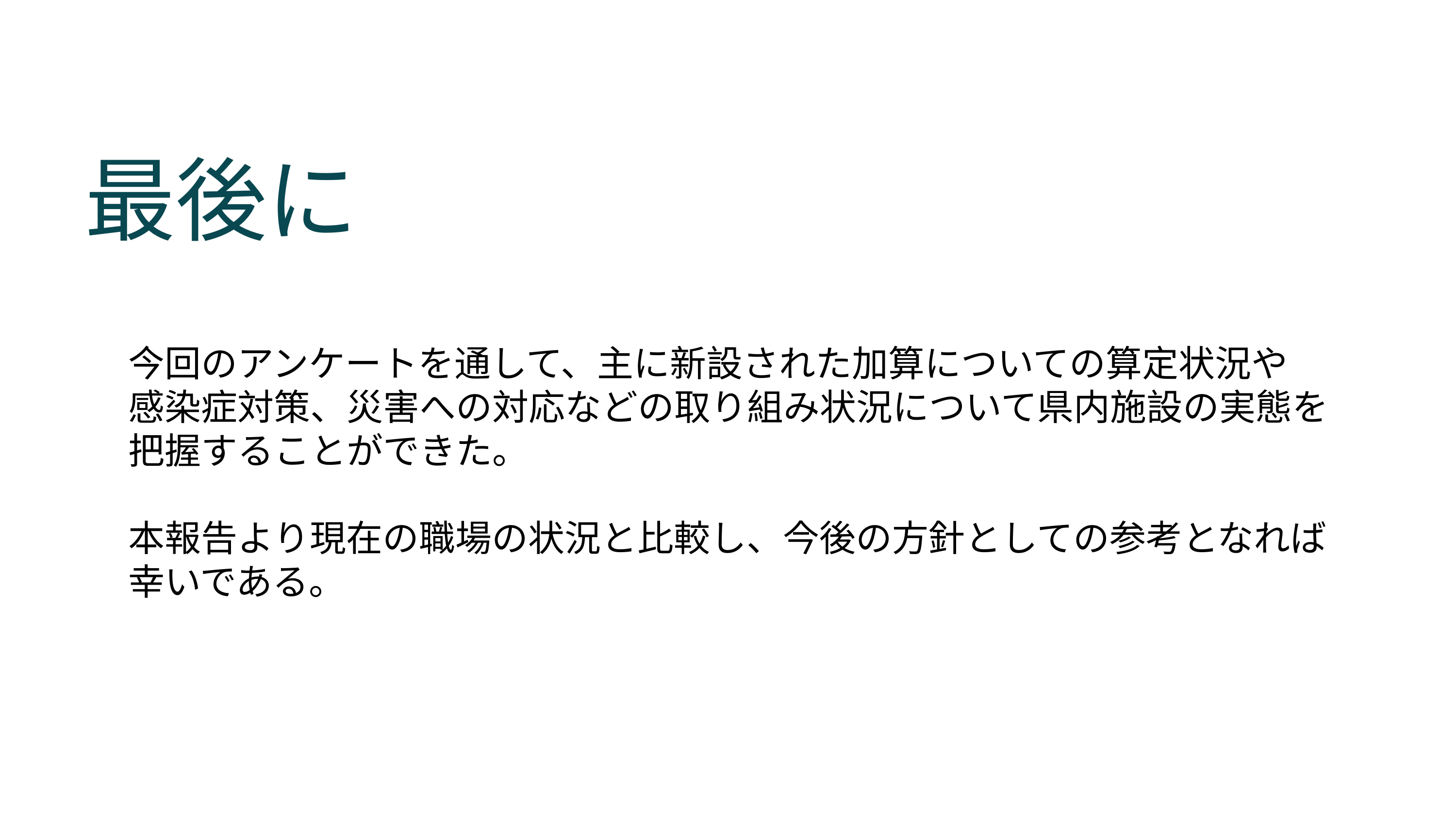

最後に

今回のアンケートを通して、主に新設された加算についての算定状況や
感染症対策、災害への対応などの取り組み状況について県内施設の実態を把握することができた。

本報告より現在の職場の状況と比較し、今後の方針としての参考となれば幸いである。